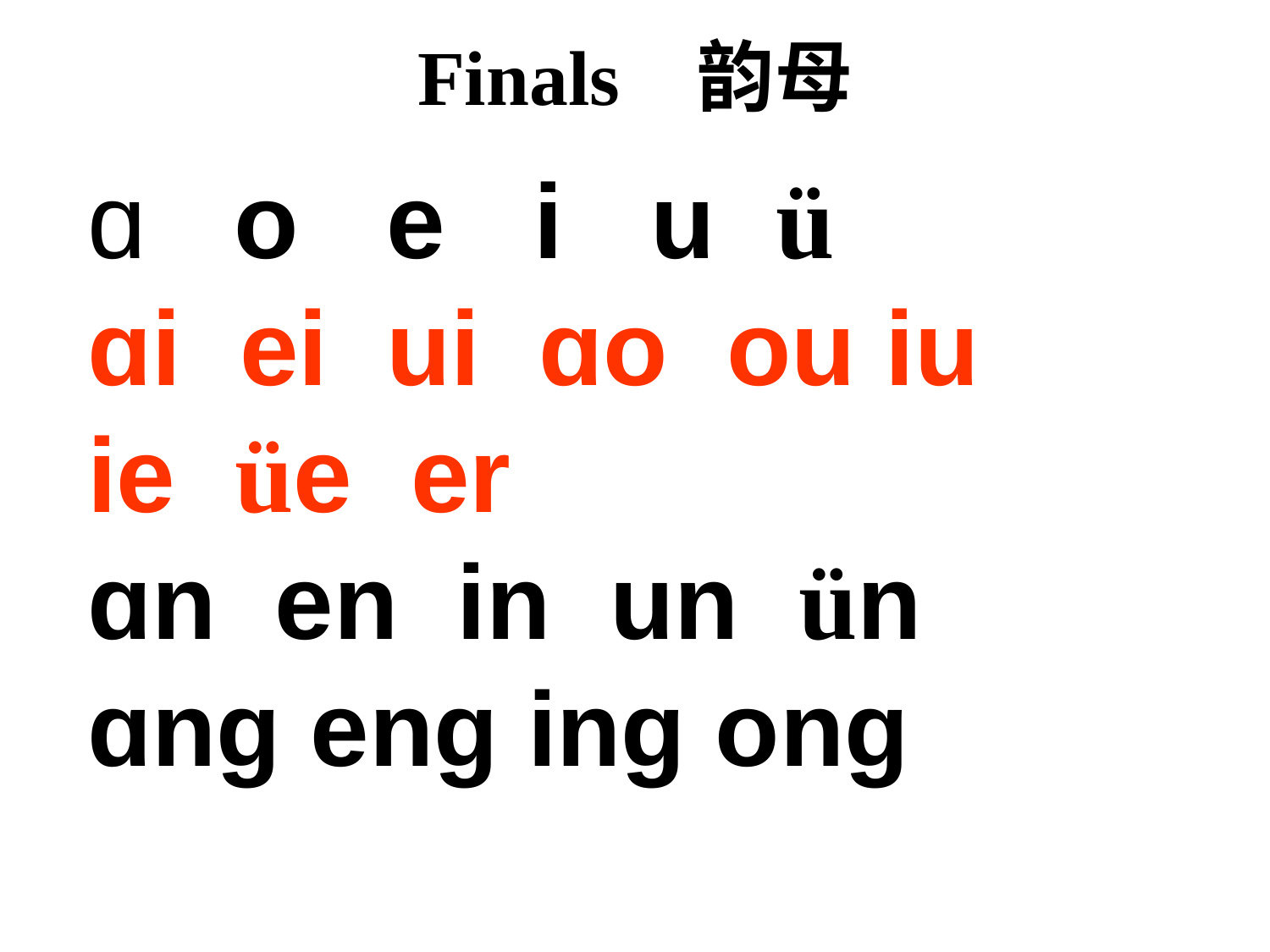

Finals   韵母
ɑ   o   e   i   u  ü
ɑi  ei  ui  ɑo  ou iu
ie  üe  er
ɑn  en  in  un  ün
ɑnɡ enɡ inɡ onɡ